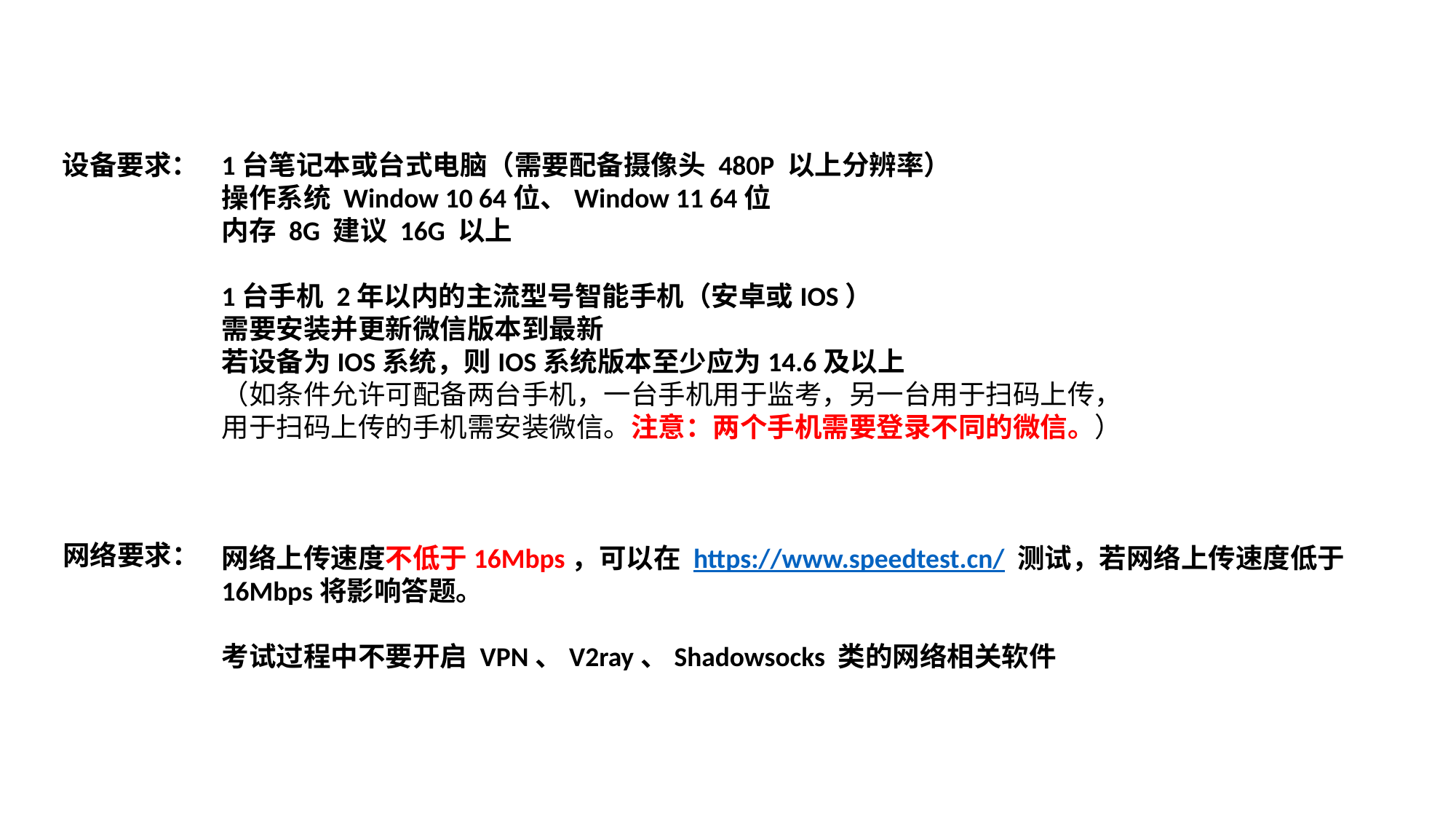

设备要求：
1台笔记本或台式电脑（需要配备摄像头 480P 以上分辨率）
操作系统 Window 10 64位、Window 11 64位
内存 8G 建议 16G 以上

1台手机 2年以内的主流型号智能手机（安卓或IOS）
需要安装并更新微信版本到最新
若设备为IOS系统，则IOS系统版本至少应为14.6及以上
（如条件允许可配备两台手机，一台手机用于监考，另一台用于扫码上传，
用于扫码上传的手机需安装微信。注意：两个手机需要登录不同的微信。）

网络上传速度不低于16Mbps，可以在 https://www.speedtest.cn/ 测试，若网络上传速度低于16Mbps将影响答题。

考试过程中不要开启 VPN、V2ray、Shadowsocks 类的网络相关软件

网络要求：